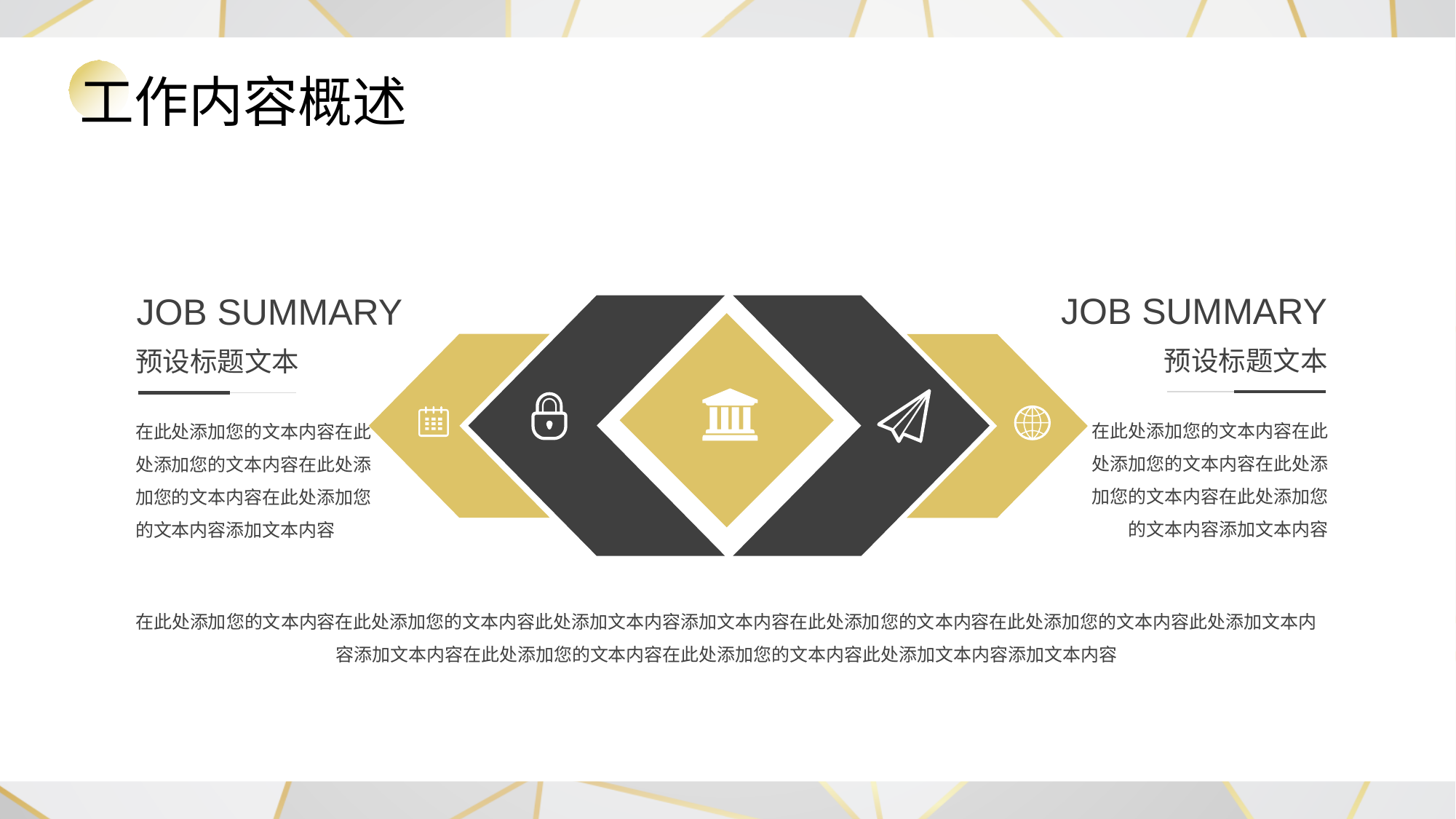

JOB SUMMARY
预设标题文本
在此处添加您的文本内容在此处添加您的文本内容在此处添加您的文本内容在此处添加您的文本内容添加文本内容
JOB SUMMARY

预设标题文本

在此处添加您的文本内容在此处添加您的文本内容在此处添加您的文本内容在此处添加您的文本内容添加文本内容

在此处添加您的文本内容在此处添加您的文本内容此处添加文本内容添加文本内容在此处添加您的文本内容在此处添加您的文本内容此处添加文本内容添加文本内容在此处添加您的文本内容在此处添加您的文本内容此处添加文本内容添加文本内容